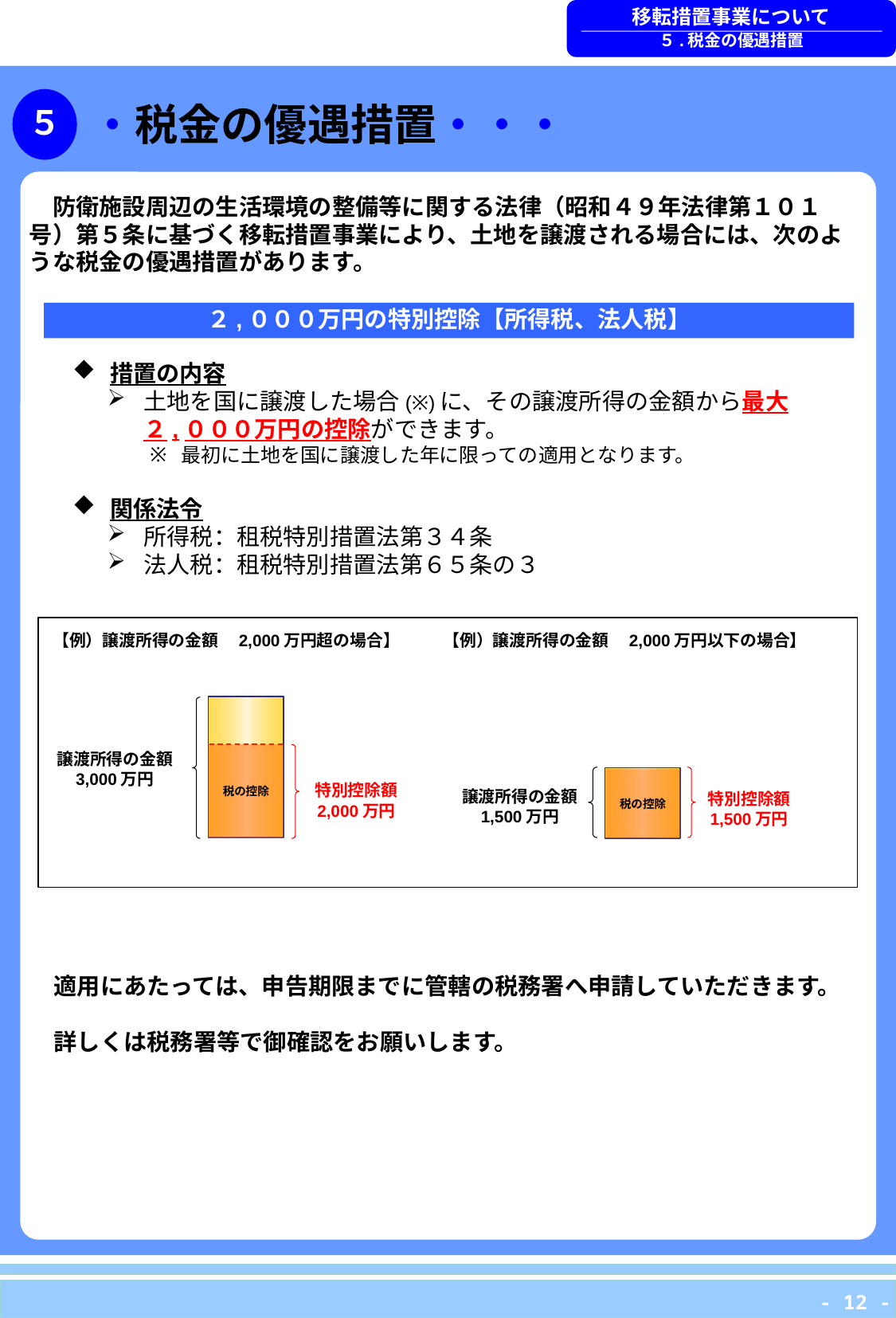

移転措置事業について
５.税金の優遇措置

・税金の優遇措置・・・
５

　防衛施設周辺の生活環境の整備等に関する法律（昭和４９年法律第１０１号）第５条に基づく移転措置事業により、土地を譲渡される場合には、次のような税金の優遇措置があります。
２,０００万円の特別控除【所得税、法人税】
措置の内容
土地を国に譲渡した場合(※)に、その譲渡所得の金額から最大２,０００万円の控除ができます。
最初に土地を国に譲渡した年に限っての適用となります。

関係法令
所得税：租税特別措置法第３４条
法人税：租税特別措置法第６５条の３

【例）譲渡所得の金額　2,000万円超の場合】
【例）譲渡所得の金額　2,000万円以下の場合】

特別控除額
2,000万円

税の控除
譲渡所得の金額
3,000万円

特別控除額
1,500万円
税の控除
譲渡所得の金額
1,500万円
　適用にあたっては、申告期限までに管轄の税務署へ申請していただきます。

　詳しくは税務署等で御確認をお願いします。

- 12 -